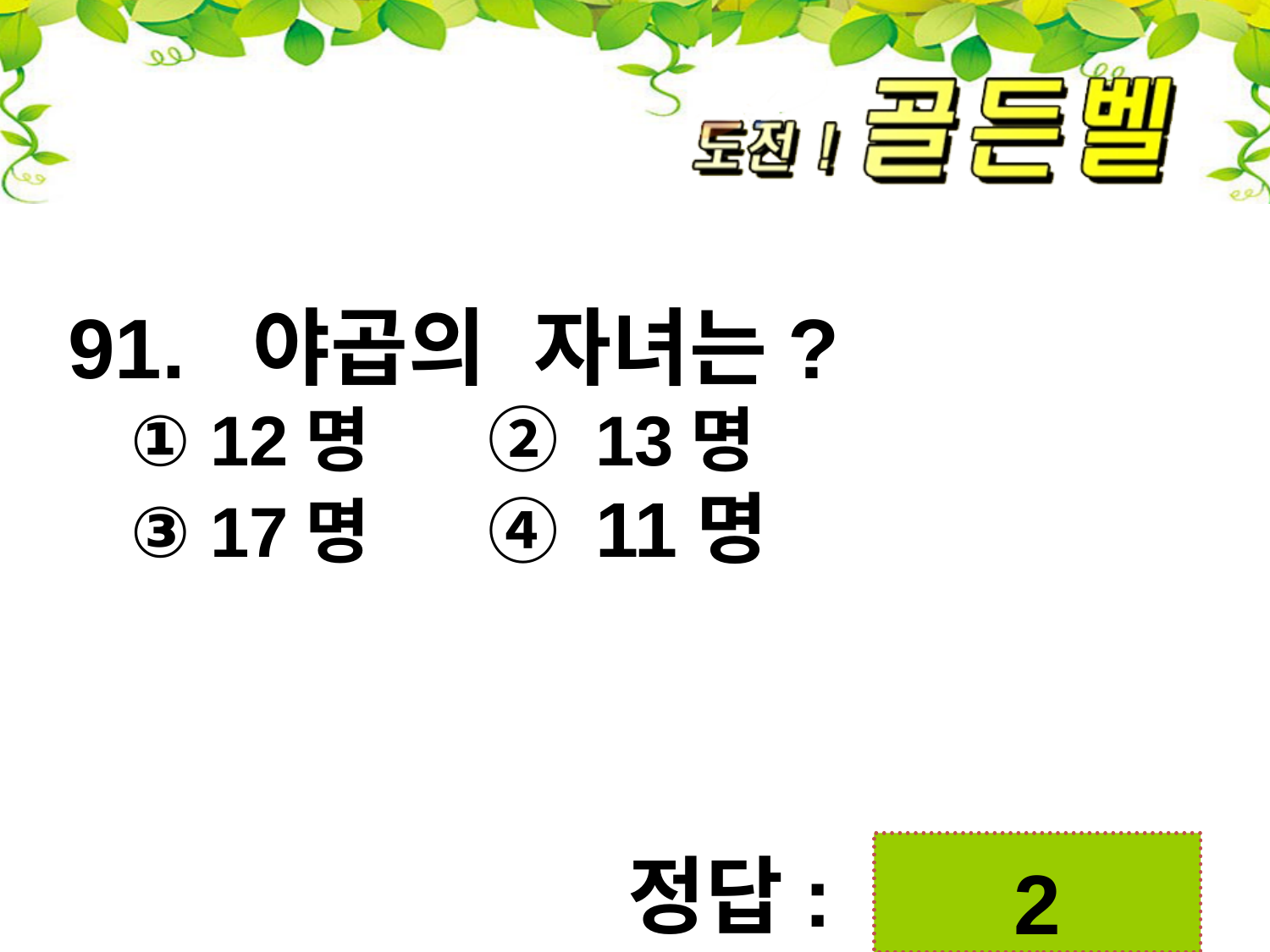

91.  야곱의  자녀는?
    ① 12명      ② 13명
    ③ 17명      ④ 11명
 2
정답: